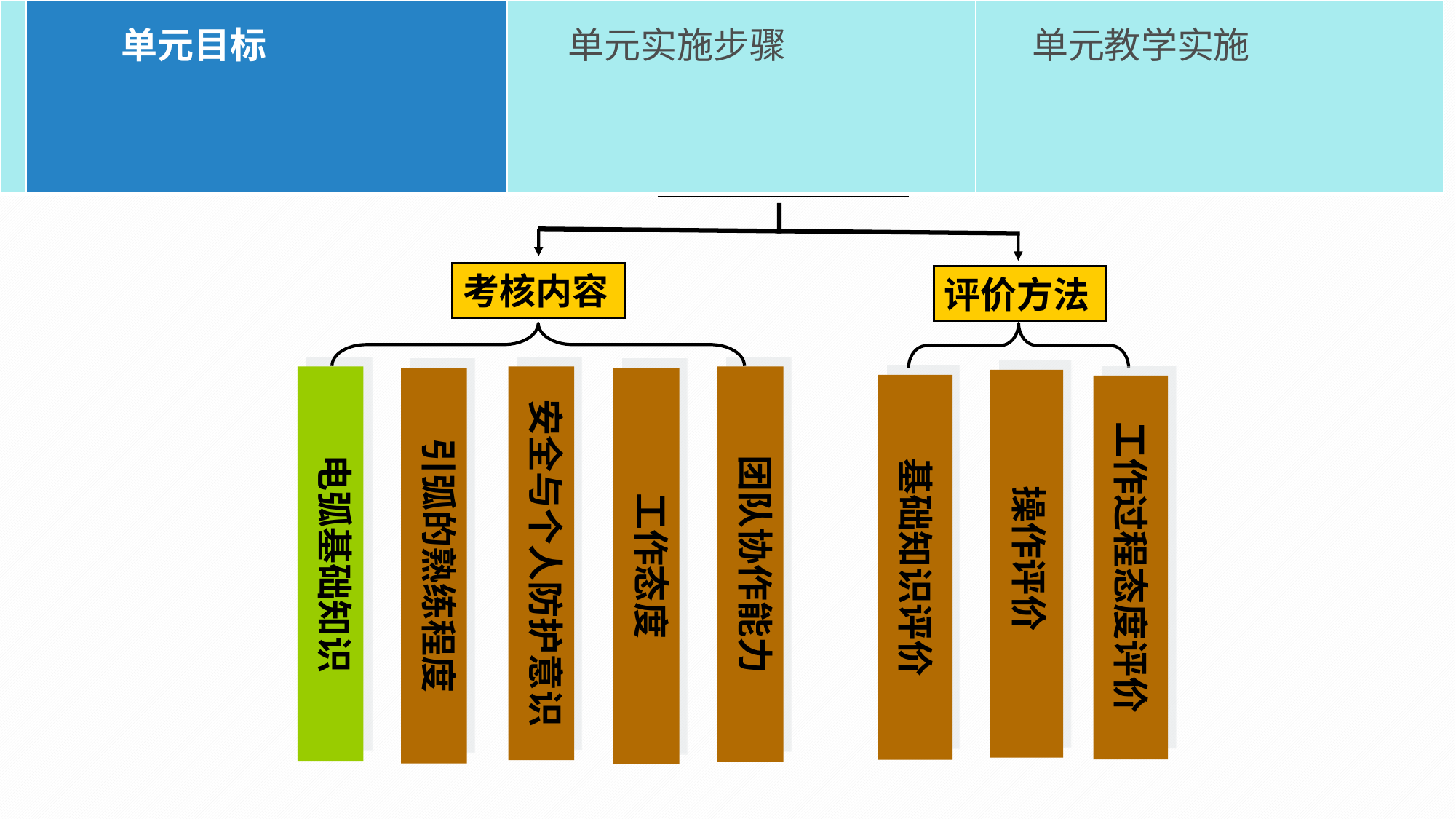

|  | 单元目标 | 单元实施步骤 | 单元教学实施 |
| --- | --- | --- | --- |
考核与评价

考核内容
评价方法
电弧基础知识
安全与个人防护意识
团队协作能力
引弧的熟练程度
工作态度
操作评价
基础知识评价
工作过程态度评价